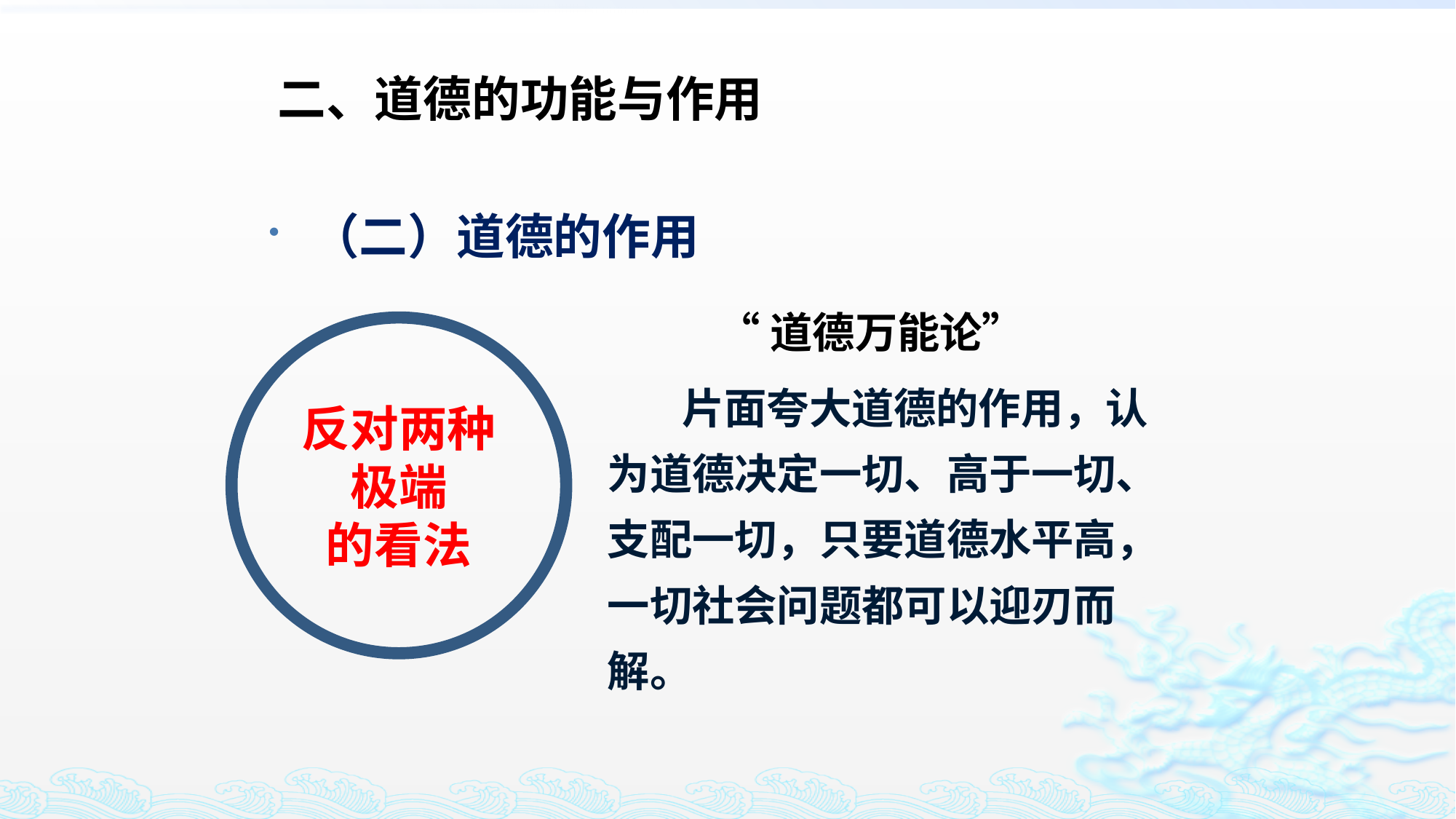

二、道德的功能与作用
（二）道德的作用

     “道德万能论”
 片面夸大道德的作用，认为道德决定一切、高于一切、支配一切，只要道德水平高，一切社会问题都可以迎刃而解。

反对两种极端
的看法